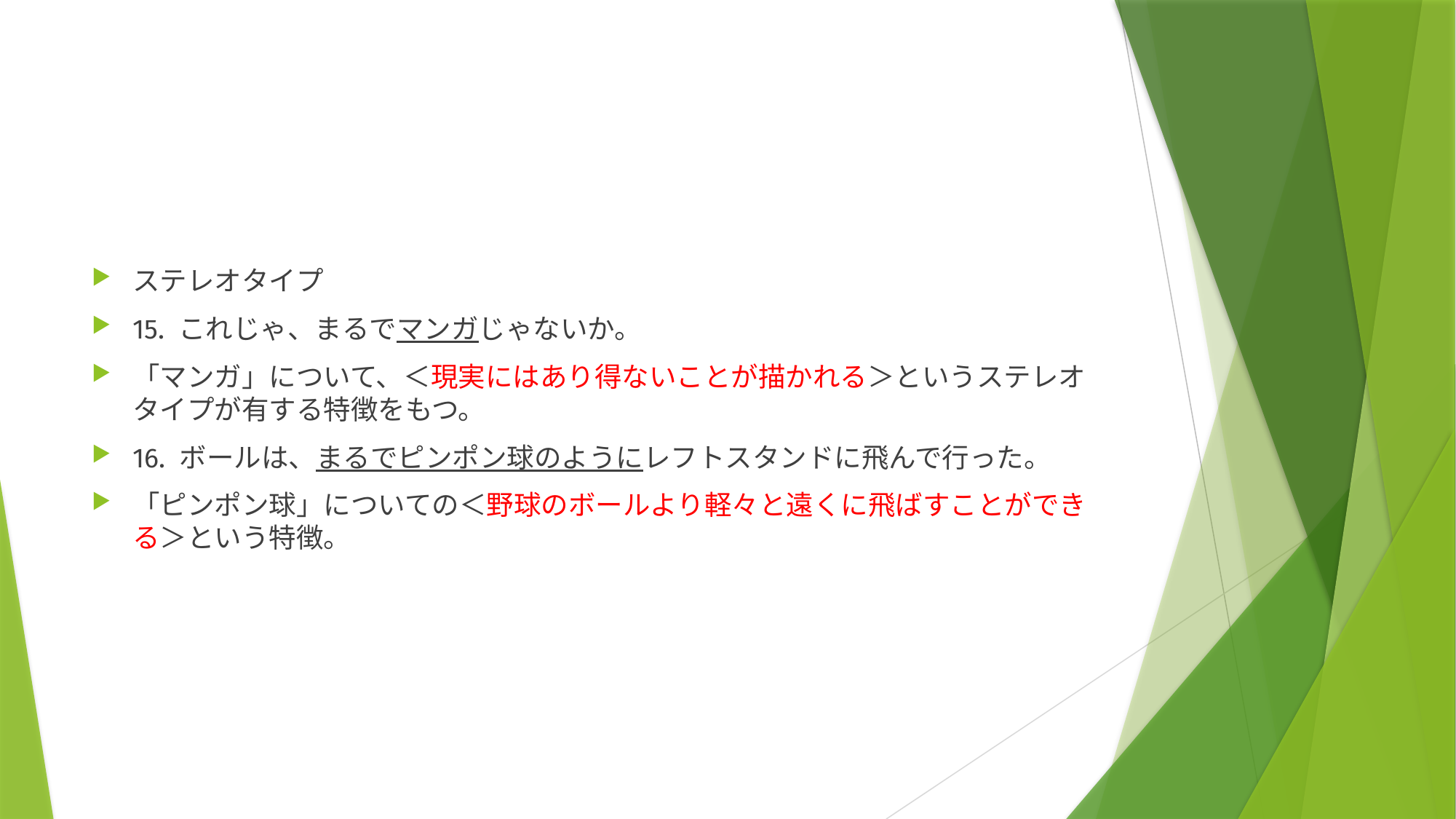

#
ステレオタイプ
15. これじゃ、まるでマンガじゃないか。
「マンガ」について、＜現実にはあり得ないことが描かれる＞というステレオタイプが有する特徴をもつ。
16. ボールは、まるでピンポン球のようにレフトスタンドに飛んで行った。
「ピンポン球」についての＜野球のボールより軽々と遠くに飛ばすことができる＞という特徴。